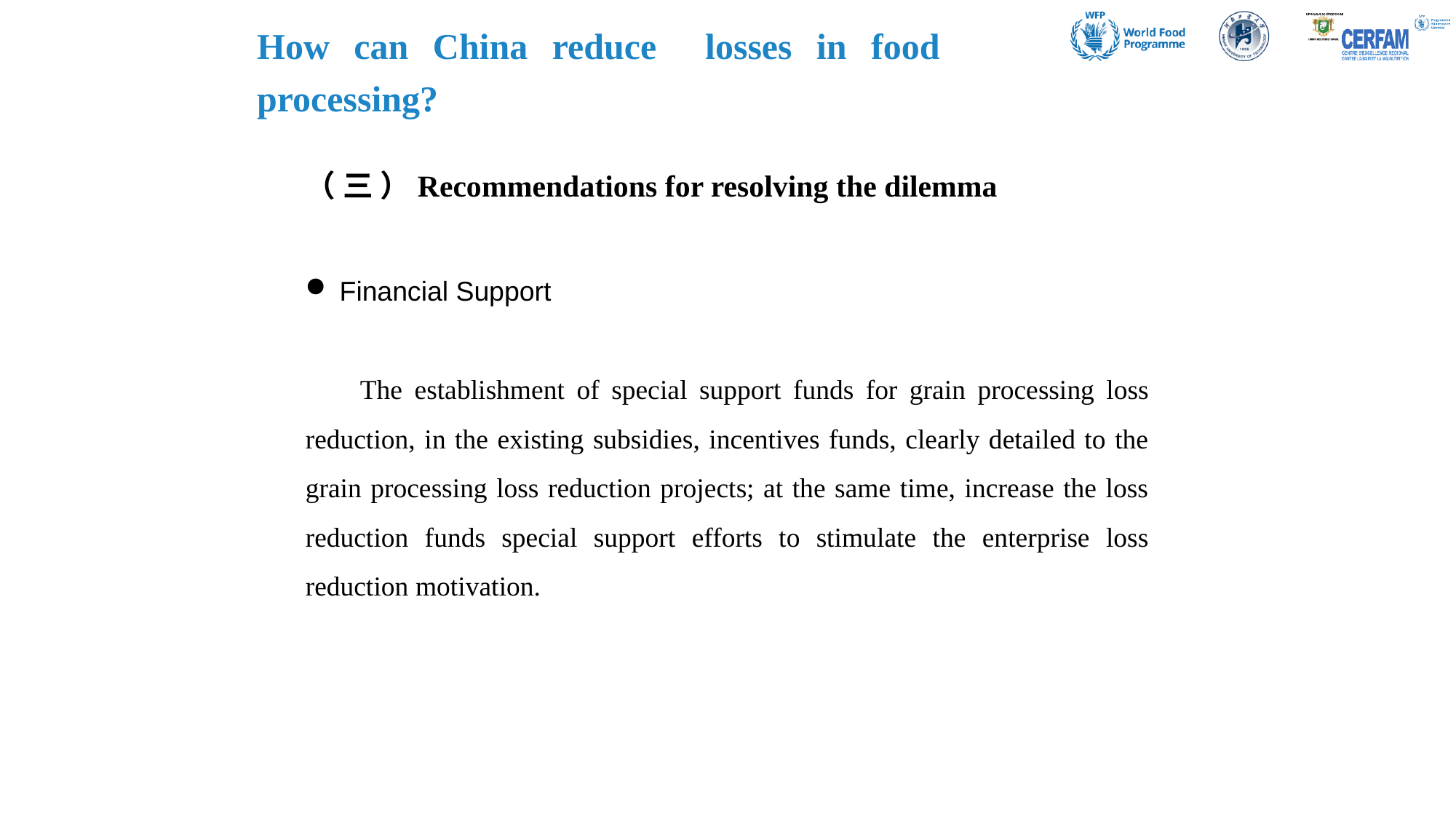

How can China reduce  losses in food processing?
（ 三 ）Recommendations for resolving the dilemma

Financial Support

The establishment of special support funds for grain processing loss reduction, in the existing subsidies, incentives funds, clearly detailed to the grain processing loss reduction projects; at the same time, increase the loss reduction funds special support efforts to stimulate the enterprise loss reduction motivation.